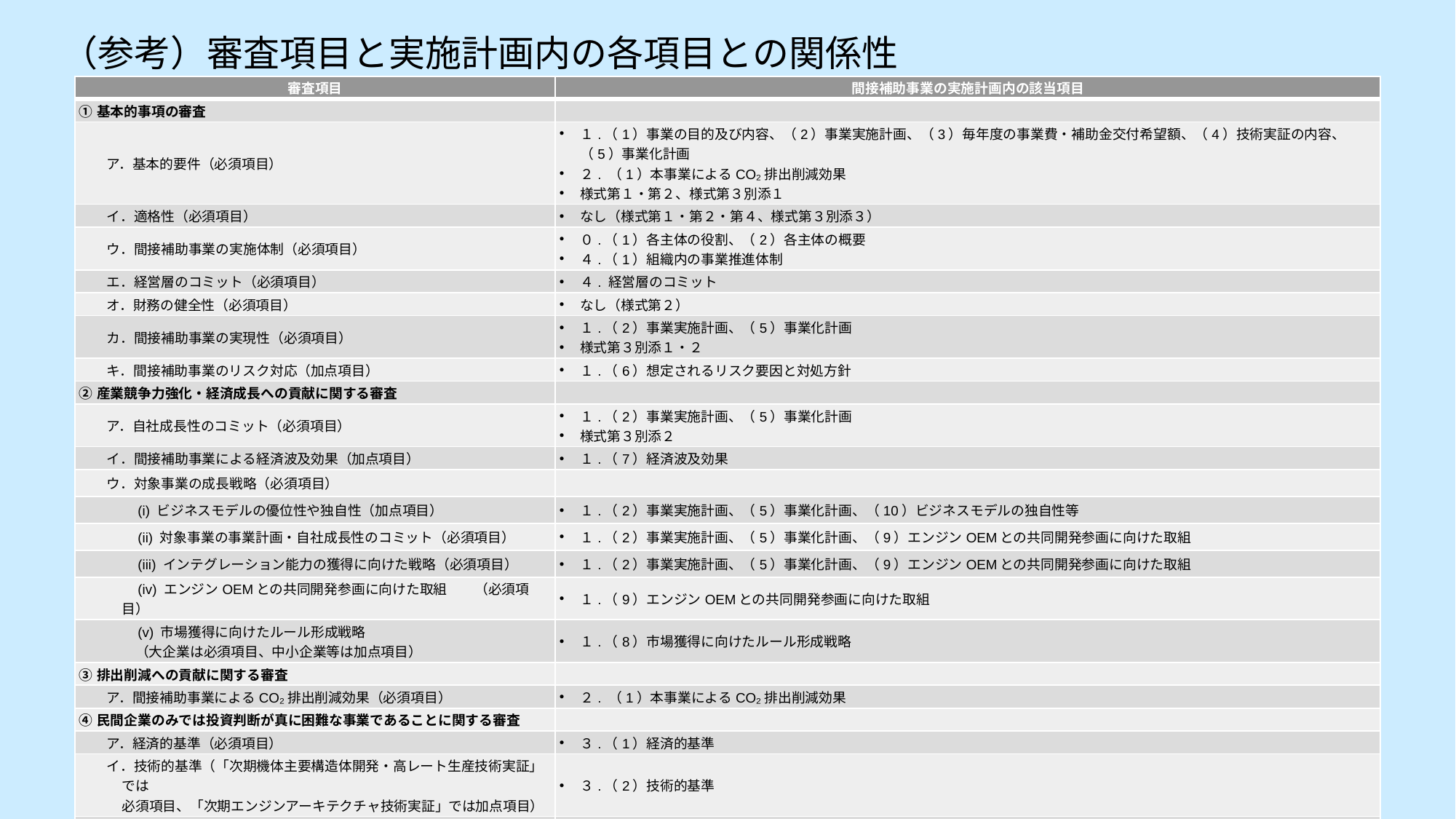

（参考）審査項目と実施計画内の各項目との関係性
| 審査項目 | 間接補助事業の実施計画内の該当項目 |
| --- | --- |
| ①基本的事項の審査 |  |
| ア．基本的要件（必須項目） | １.（1）事業の目的及び内容、（2）事業実施計画、（3）毎年度の事業費・補助金交付希望額、（4）技術実証の内容、（5）事業化計画　　 ２. （1）本事業によるCO₂排出削減効果 様式第１・第２、様式第３別添１ |
| イ．適格性（必須項目） | なし（様式第１・第２・第４、様式第３別添３） |
| ウ．間接補助事業の実施体制（必須項目） | ０.（1）各主体の役割、（2）各主体の概要 ４.（1）組織内の事業推進体制 |
| エ．経営層のコミット（必須項目） | ４. 経営層のコミット |
| オ．財務の健全性（必須項目） | なし（様式第２） |
| カ．間接補助事業の実現性（必須項目） | １.（2）事業実施計画、（5）事業化計画 様式第３別添１・２ |
| キ．間接補助事業のリスク対応（加点項目） | １.（6）想定されるリスク要因と対処方針 |
| ②産業競争力強化・経済成長への貢献に関する審査 |  |
| ア．自社成長性のコミット（必須項目） | １.（2）事業実施計画、（5）事業化計画 様式第３別添２ |
| イ．間接補助事業による経済波及効果（加点項目） | １.（7）経済波及効果 |
| ウ．対象事業の成長戦略（必須項目） |  |
| (i) ビジネスモデルの優位性や独自性（加点項目） | １.（2）事業実施計画、（5）事業化計画、（10）ビジネスモデルの独自性等 |
| (ii) 対象事業の事業計画・自社成長性のコミット（必須項目） | １.（2）事業実施計画、（5）事業化計画、（9）エンジンOEMとの共同開発参画に向けた取組 |
| (iii) インテグレーション能力の獲得に向けた戦略（必須項目） | １.（2）事業実施計画、（5）事業化計画、（9）エンジンOEMとの共同開発参画に向けた取組 |
| (iv) エンジンOEMとの共同開発参画に向けた取組　　（必須項目） | １.（9）エンジンOEMとの共同開発参画に向けた取組 |
| (v) 市場獲得に向けたルール形成戦略 　（大企業は必須項目、中小企業等は加点項目） | １.（8）市場獲得に向けたルール形成戦略 |
| ③排出削減への貢献に関する審査 |  |
| ア．間接補助事業によるCO₂排出削減効果（必須項目） | ２. （1）本事業によるCO₂排出削減効果 |
| ④民間企業のみでは投資判断が真に困難な事業であることに関する審査 |  |
| ア．経済的基準（必須項目） | ３.（1）経済的基準 |
| イ．技術的基準（「次期機体主要構造体開発・高レート生産技術実証」では 必須項目、「次期エンジンアーキテクチャ技術実証」では加点項目） | ３.（2）技術的基準 |
| ウ．その他定性的基準（加点項目） | ３.（3）その他定性的基準 |
| ⑤人材確保に向けた取組に関する審査 |  |
| ア．国内の人的投資拡大につながる取組（必須項目） | なし（様式第３別添４） |
| イ．従業員の賃金引上げ計画の表明（加点項目） | なし（様式第３別添４） |
| ウ．ワーク・ライフ・バランス等の推進（加点項目） | なし（様式第３別添５） |